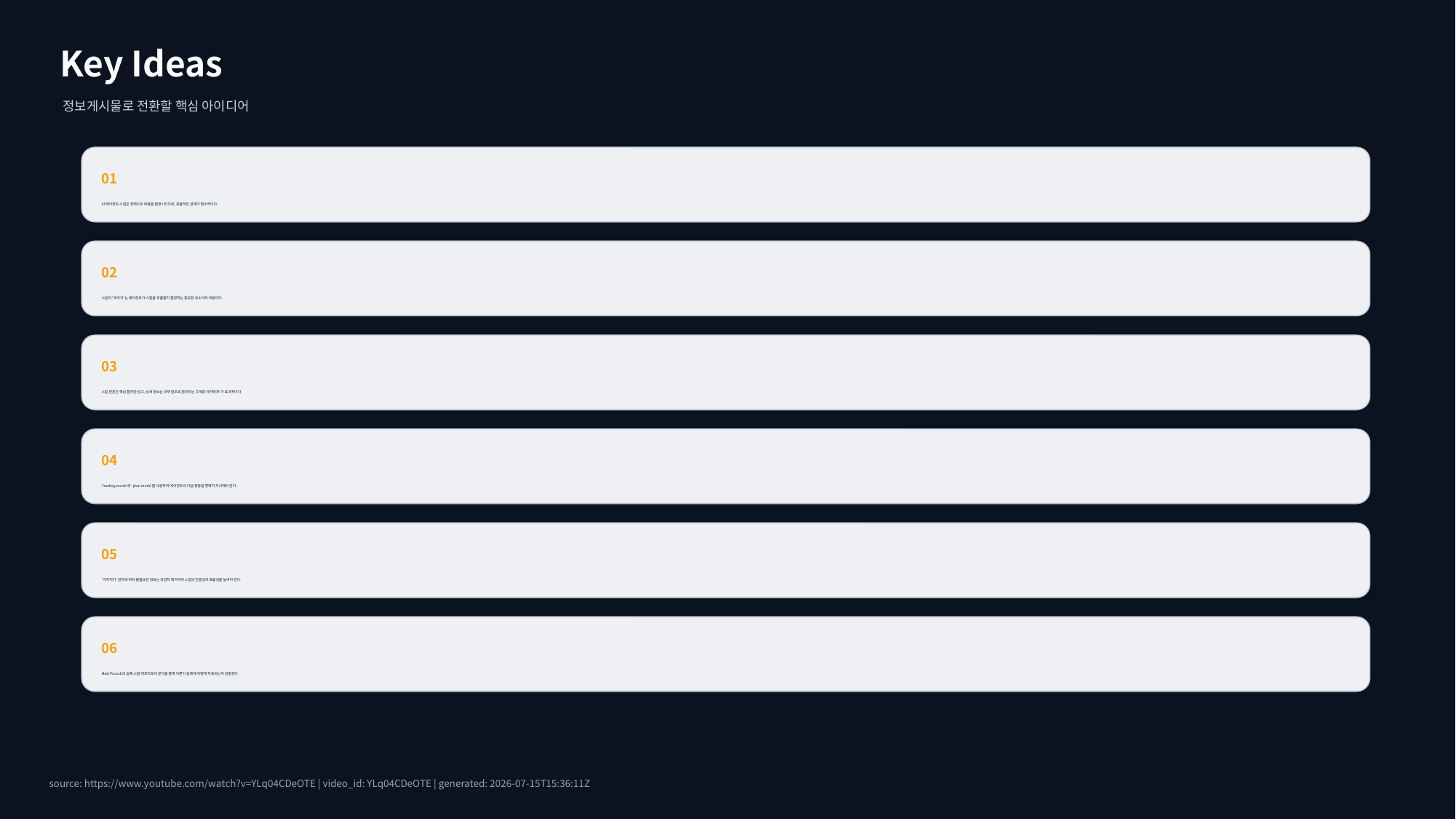

Key Ideas
정보게시물로 전환할 핵심 아이디어

01
AI 에이전트 스킬은 컨텍스트 비용을 발생시키므로, 효율적인 설계가 필수적이다.

02
스킬의 '트리거'는 에이전트가 스킬을 호출할지 결정하는 중요한 요소이자 비용이다.

03
스킬 본문은 핵심 절차만 담고, 상세 정보는 외부 참조로 분리하는 '2계층 아키텍처'가 효과적이다.

04
'leading words'와 'plan mode'를 사용하여 에이전트의 다음 행동을 명확히 지시해야 한다.

05
'가지치기' 원칙에 따라 불필요한 정보는 과감히 제거하여 스킬의 간결성과 효율성을 높여야 한다.

06
Matt Pocock의 실제 스킬 레포지토리 분석을 통해 이론이 실제에 어떻게 적용되는지 검증한다.
source: https://www.youtube.com/watch?v=YLq04CDeOTE | video_id: YLq04CDeOTE | generated: 2026-07-15T15:36:11Z